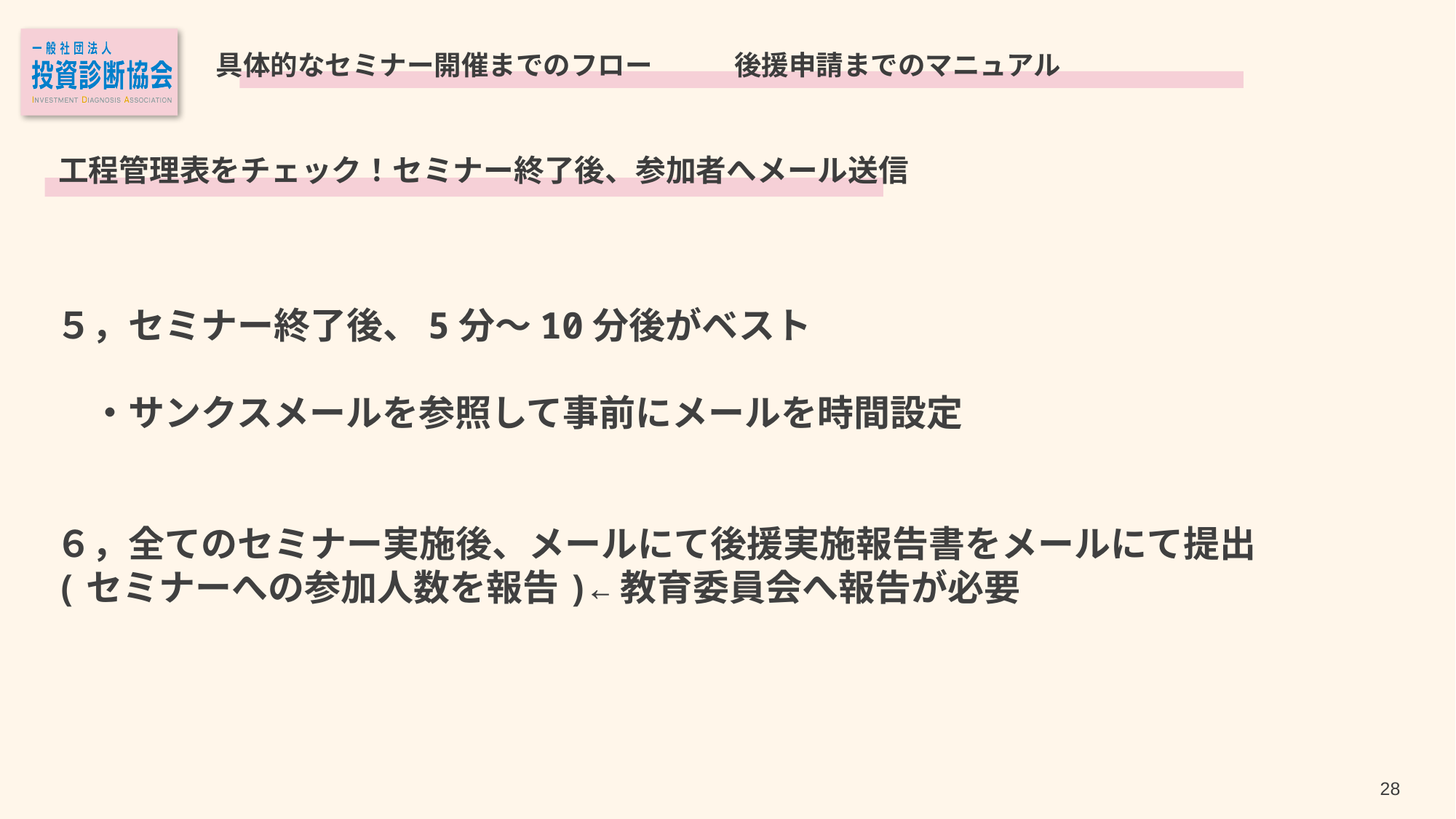

具体的なセミナー開催までのフロー　　　後援申請までのマニュアル

工程管理表をチェック！セミナー終了後、参加者へメール送信

５，セミナー終了後、5分～10分後がベスト

　・サンクスメールを参照して事前にメールを時間設定

６，全てのセミナー実施後、メールにて後援実施報告書をメールにて提出
(セミナーへの参加人数を報告)←教育委員会へ報告が必要
28